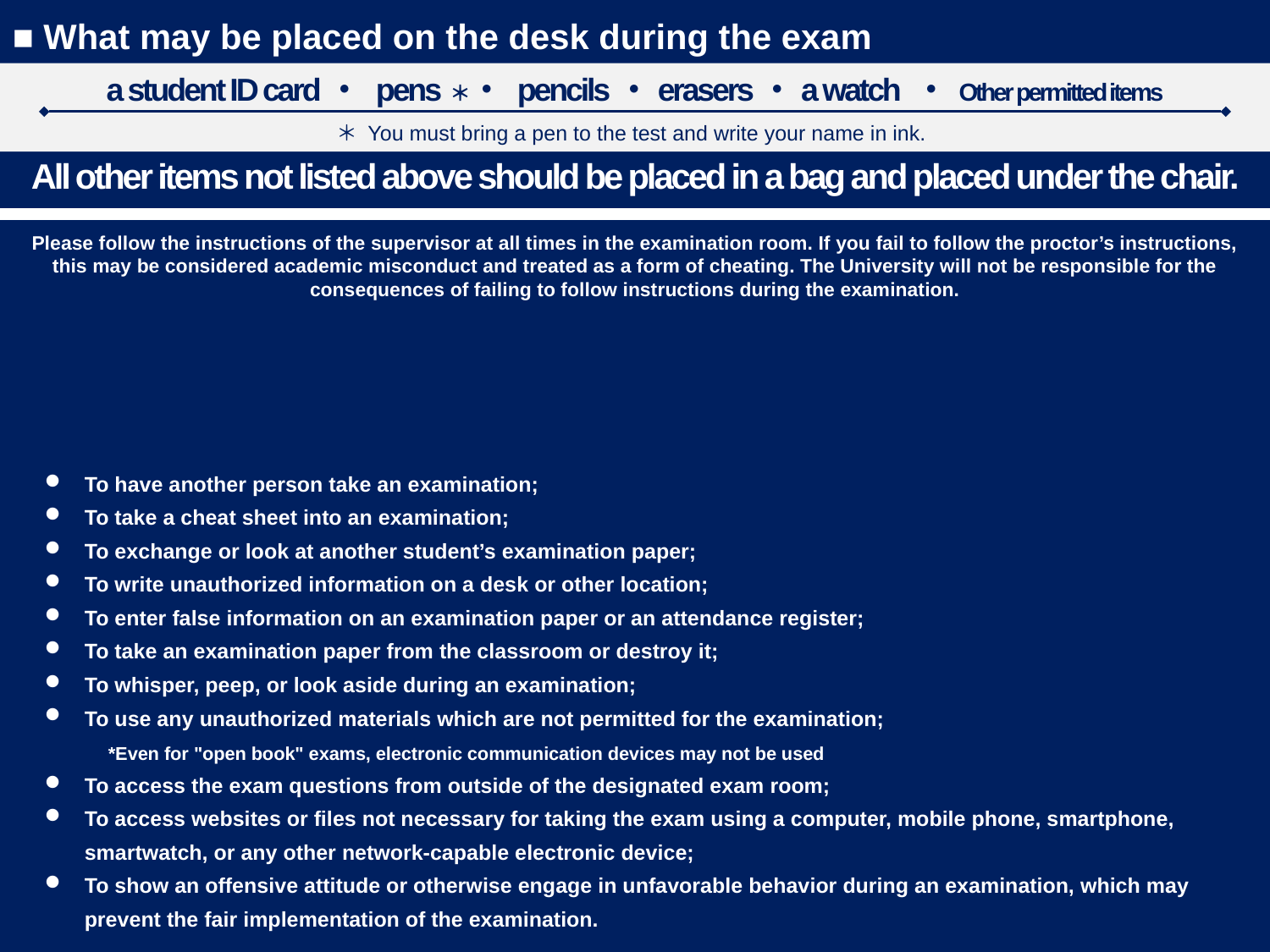

■ What may be placed on the desk during the exam
a student ID card・ pens＊・ pencils・erasers・a watch ・ Other permitted items
＊ You must bring a pen to the test and write your name in ink.
All other items not listed above should be placed in a bag and placed under the chair.
Please follow the instructions of the supervisor at all times in the examination room. If you fail to follow the proctor’s instructions, this may be considered academic misconduct and treated as a form of cheating. The University will not be responsible for the consequences of failing to follow instructions during the examination.

From the Start of the Examination Until You Leave the Classroom
The following acts are regarded as cheating.
To have another person take an examination;
To take a cheat sheet into an examination;
To exchange or look at another student’s examination paper;
To write unauthorized information on a desk or other location;
To enter false information on an examination paper or an attendance register;
To take an examination paper from the classroom or destroy it;
To whisper, peep, or look aside during an examination;
To use any unauthorized materials which are not permitted for the examination;
*Even for "open book" exams, electronic communication devices may not be used
To access the exam questions from outside of the designated exam room;
To access websites or files not necessary for taking the exam using a computer, mobile phone, smartphone, smartwatch, or any other network-capable electronic device;
To show an offensive attitude or otherwise engage in unfavorable behavior during an examination, which may prevent the fair implementation of the examination.